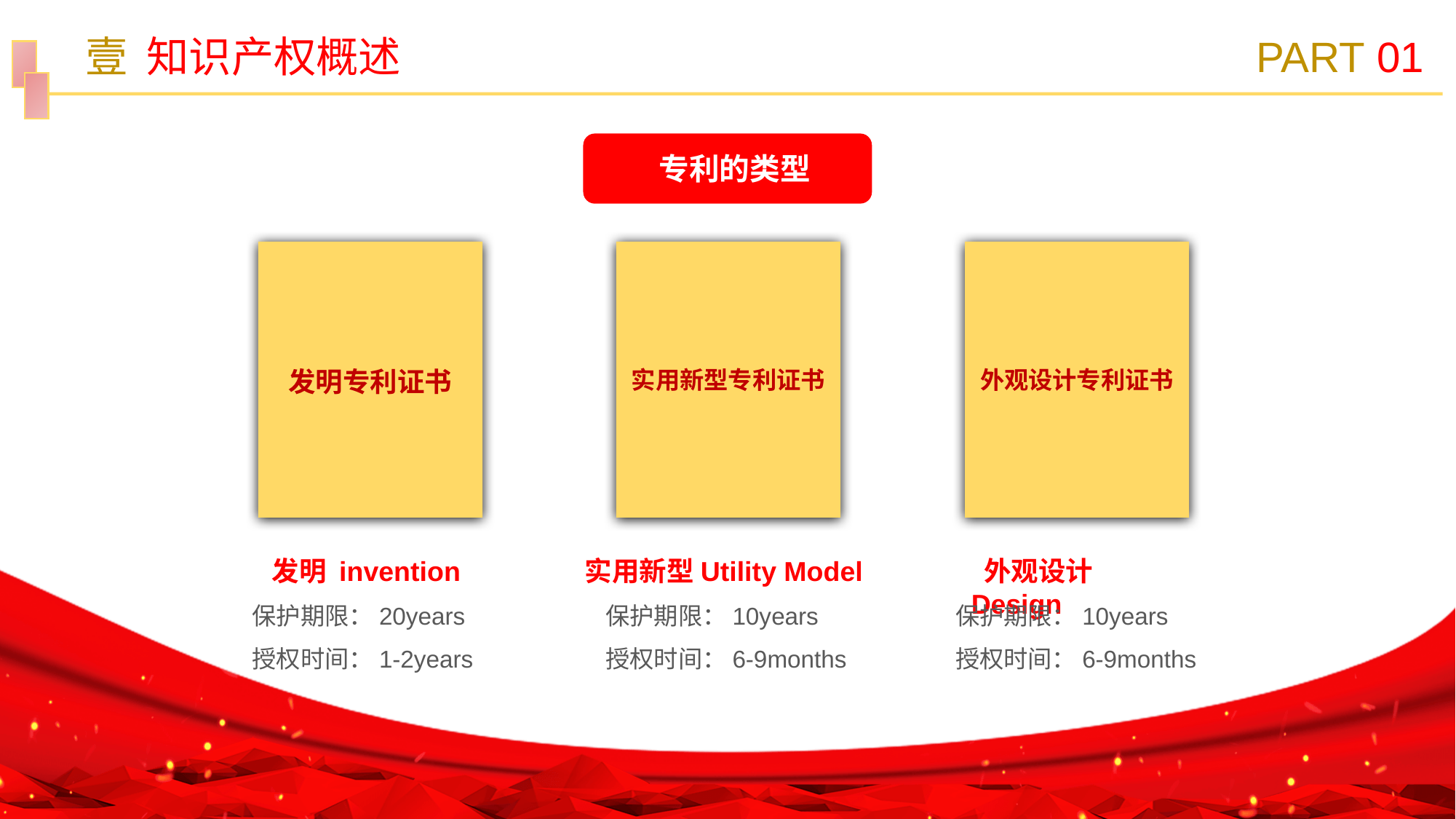

壹  知识产权概述
PART 01

 专利的类型

发明专利证书

实用新型专利证书

外观设计专利证书
发明 invention
实用新型Utility Model
 外观设计Design
保护期限：10years
授权时间：6-9months
保护期限：20years
授权时间：1-2years
保护期限：10years
授权时间：6-9months